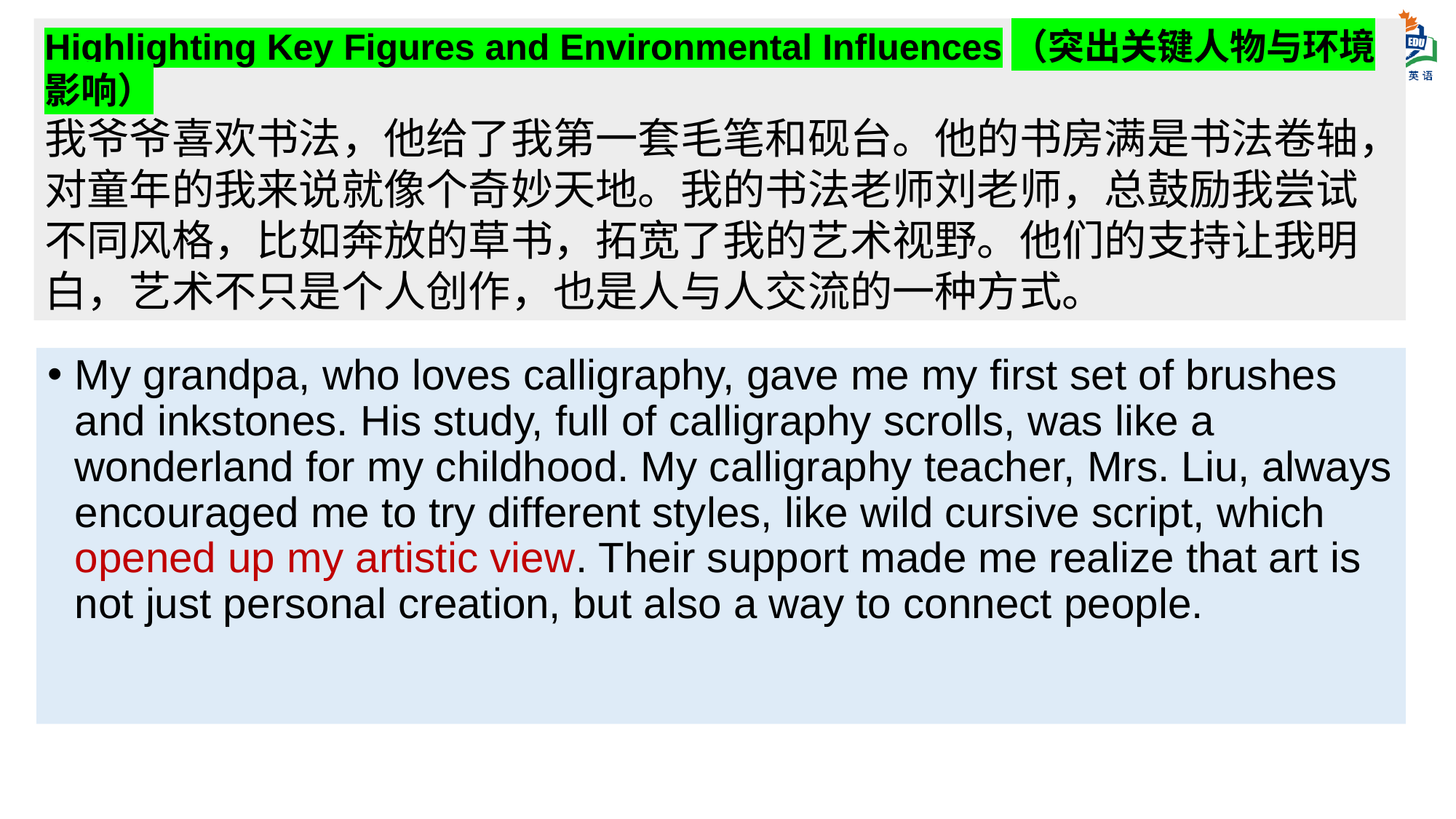

Highlighting Key Figures and Environmental Influences（突出关键人物与环境影响）
我爷爷喜欢书法，他给了我第一套毛笔和砚台。他的书房满是书法卷轴，对童年的我来说就像个奇妙天地。我的书法老师刘老师，总鼓励我尝试不同风格，比如奔放的草书，拓宽了我的艺术视野。他们的支持让我明白，艺术不只是个人创作，也是人与人交流的一种方式。
My grandpa, who loves calligraphy, gave me my first set of brushes and inkstones. His study, full of calligraphy scrolls, was like a wonderland for my childhood. My calligraphy teacher, Mrs. Liu, always encouraged me to try different styles, like wild cursive script, which opened up my artistic view. Their support made me realize that art is not just personal creation, but also a way to connect people.